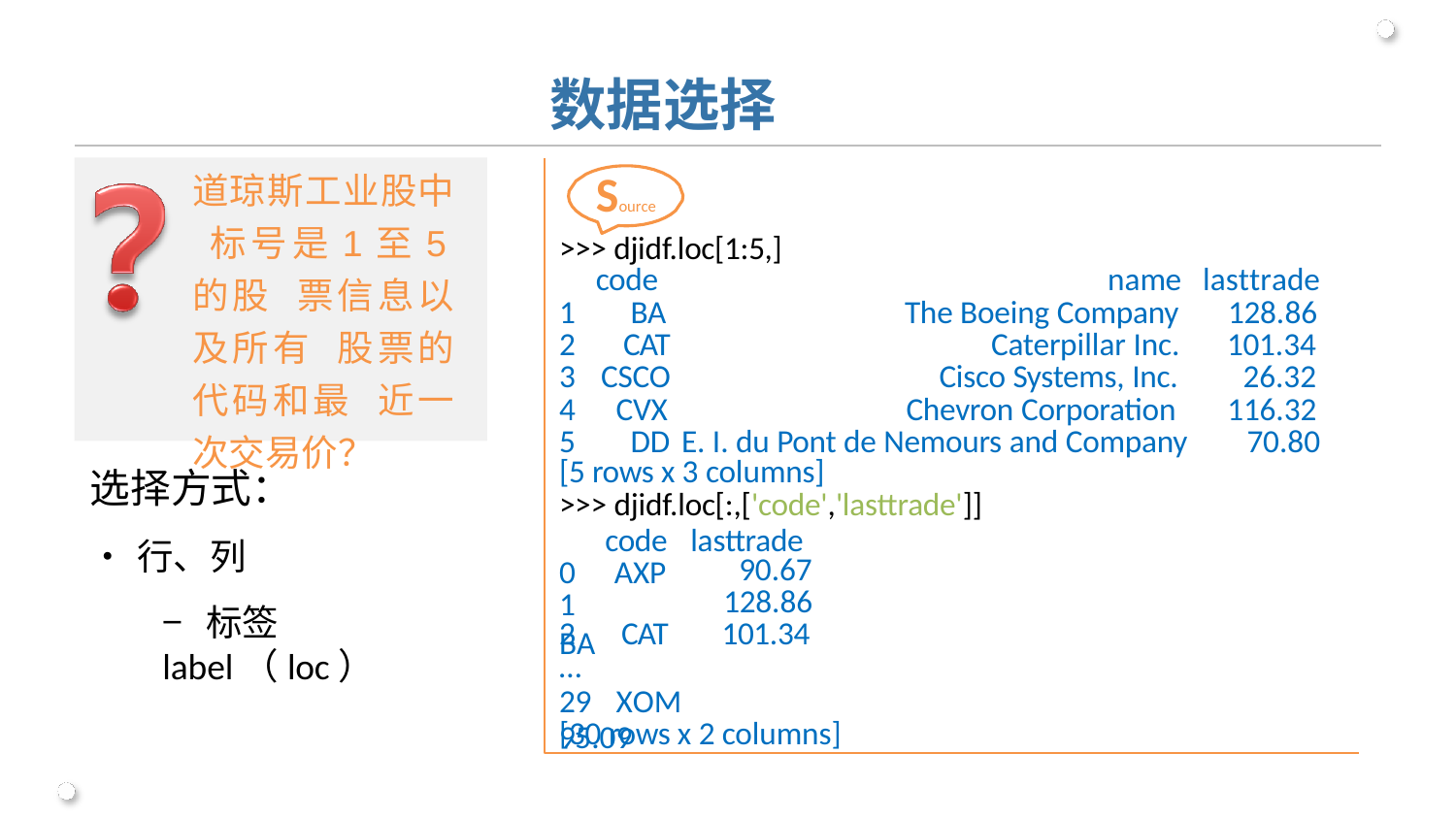

# 数据选择

道琼斯工业股中  标号是1至5的股  票信息以及所有  股票的代码和最  近一次交易价？

Source
>>> djidf.loc[1:5,]

| code | name | lasttrade |
| --- | --- | --- |
| 1 BA | The Boeing Company | 128.86 |
| 2 CAT | Caterpillar Inc. | 101.34 |
| 3 CSCO | Cisco Systems, Inc. | 26.32 |
| 4 CVX | Chevron Corporation | 116.32 |
| 5 DD | E. I. du Pont de Nemours and Company | 70.80 |
[5 rows x 3 columns]
>>> djidf.loc[:,['code','lasttrade']]
code	lasttrade
选择方式：
•	行、列
− 标签label（loc）
0	AXP
90.67
128.86
2	CAT	101.34
…
29	XOM	95.09
1	BA
[30 rows x 2 columns]